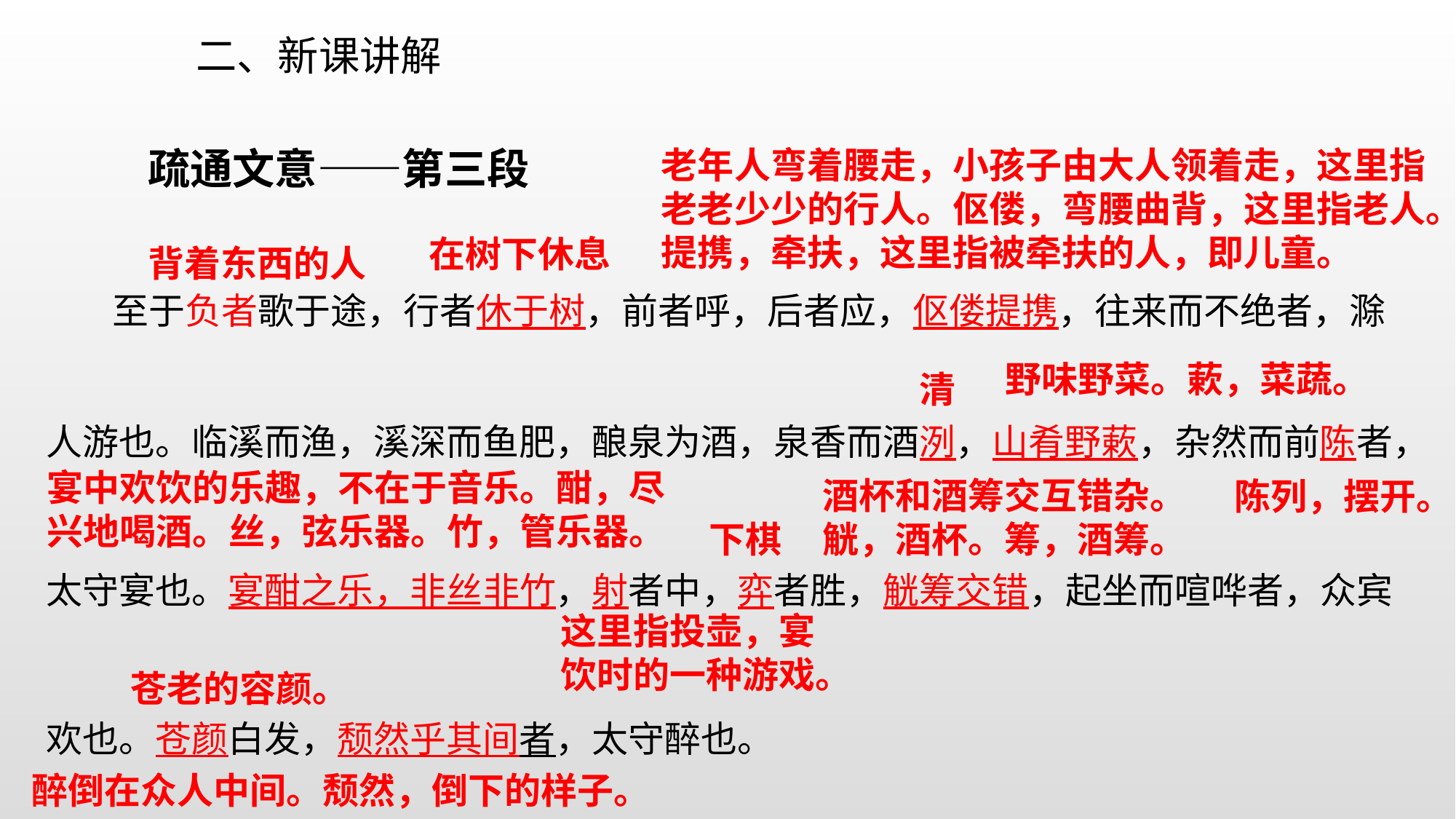

二、新课讲解

老年人弯着腰走，小孩子由大人领着走，这里指老老少少的行人。伛偻，弯腰曲背，这里指老人。提携，牵扶，这里指被牵扶的人，即儿童。
疏通文意——第三段
在树下休息
背着东西的人
       至于负者歌于途，行者休于树，前者呼，后者应，伛偻提携，往来而不绝者，滁

人游也。临溪而渔，溪深而鱼肥，酿泉为酒，泉香而酒洌，山肴野蔌，杂然而前陈者，

太守宴也。宴酣之乐，非丝非竹，射者中，弈者胜，觥筹交错，起坐而喧哗者，众宾

欢也。苍颜白发，颓然乎其间者，太守醉也。
野味野菜。蔌，菜蔬。
清
宴中欢饮的乐趣，不在于音乐。酣，尽兴地喝酒。丝，弦乐器。竹，管乐器。

酒杯和酒筹交互错杂。觥，酒杯。筹，酒筹。
陈列，摆开。
下棋
这里指投壶，宴饮时的一种游戏。
苍老的容颜。
醉倒在众人中间。颓然，倒下的样子。